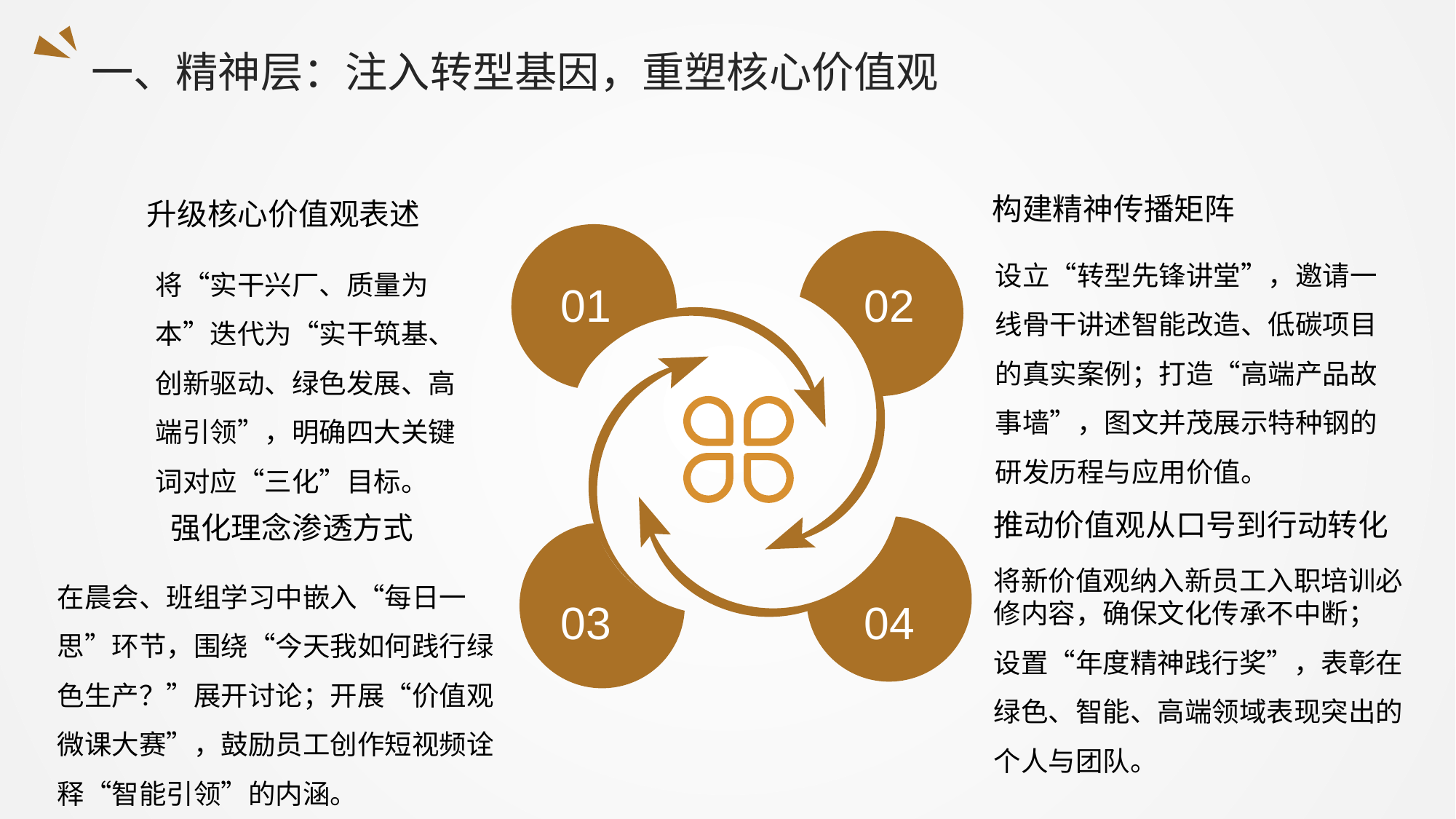

一、精神层：注入转型基因，重塑核心价值观
构建精神传播矩阵
升级核心价值观表述

设立“转型先锋讲堂”，邀请一线骨干讲述智能改造、低碳项目的真实案例；打造“高端产品故事墙”，图文并茂展示特种钢的研发历程与应用价值。

将“实干兴厂、质量为本”迭代为“实干筑基、创新驱动、绿色发展、高端引领”，明确四大关键词对应“三化”目标。
01
02

推动价值观从口号到行动转化
强化理念渗透方式

在晨会、班组学习中嵌入“每日一思”环节，围绕“今天我如何践行绿色生产？”展开讨论；开展“价值观微课大赛”，鼓励员工创作短视频诠释“智能引领”的内涵。
将新价值观纳入新员工入职培训必修内容，确保文化传承不中断；
设置“年度精神践行奖”，表彰在绿色、智能、高端领域表现突出的个人与团队。
03
04